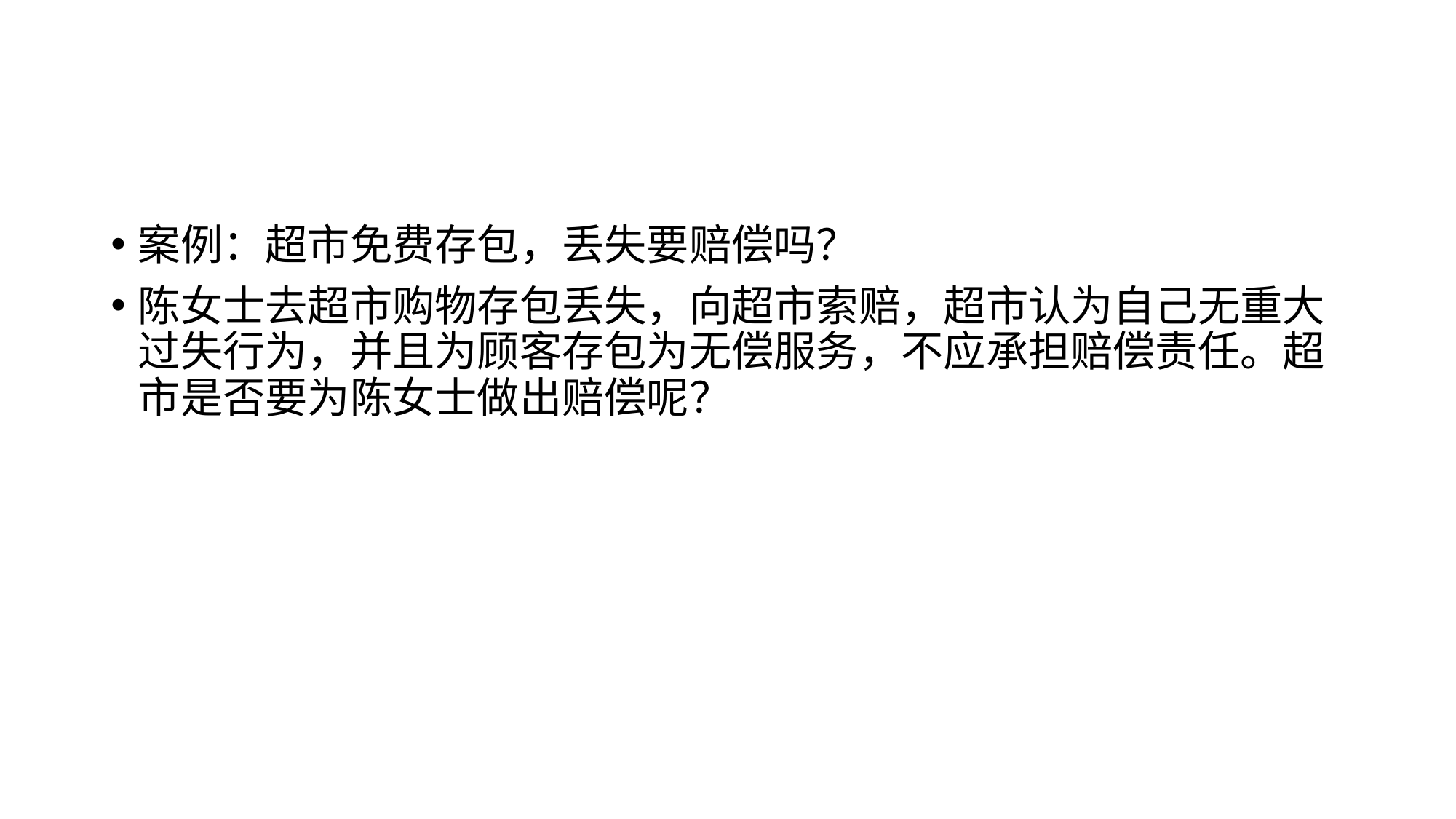

#
案例：超市免费存包，丢失要赔偿吗？
陈女士去超市购物存包丢失，向超市索赔，超市认为自己无重大过失行为，并且为顾客存包为无偿服务，不应承担赔偿责任。超市是否要为陈女士做出赔偿呢？